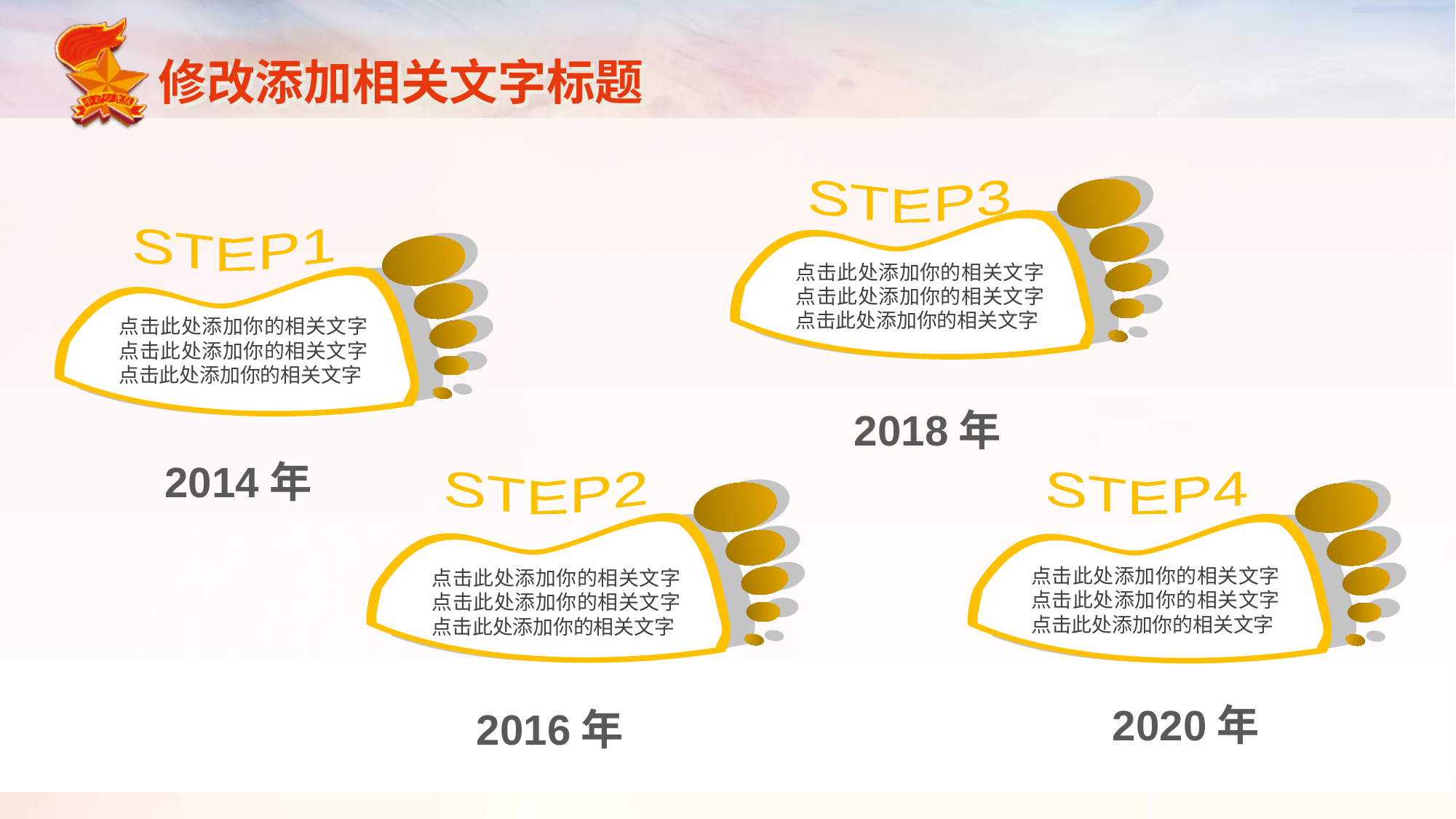

修改添加相关文字标题
STEP3

STEP1

点击此处添加你的相关文字点击此处添加你的相关文字点击此处添加你的相关文字

点击此处添加你的相关文字点击此处添加你的相关文字点击此处添加你的相关文字

2018年

2014年
STEP2
STEP4

点击此处添加你的相关文字点击此处添加你的相关文字点击此处添加你的相关文字
点击此处添加你的相关文字点击此处添加你的相关文字点击此处添加你的相关文字

2020年
2016年